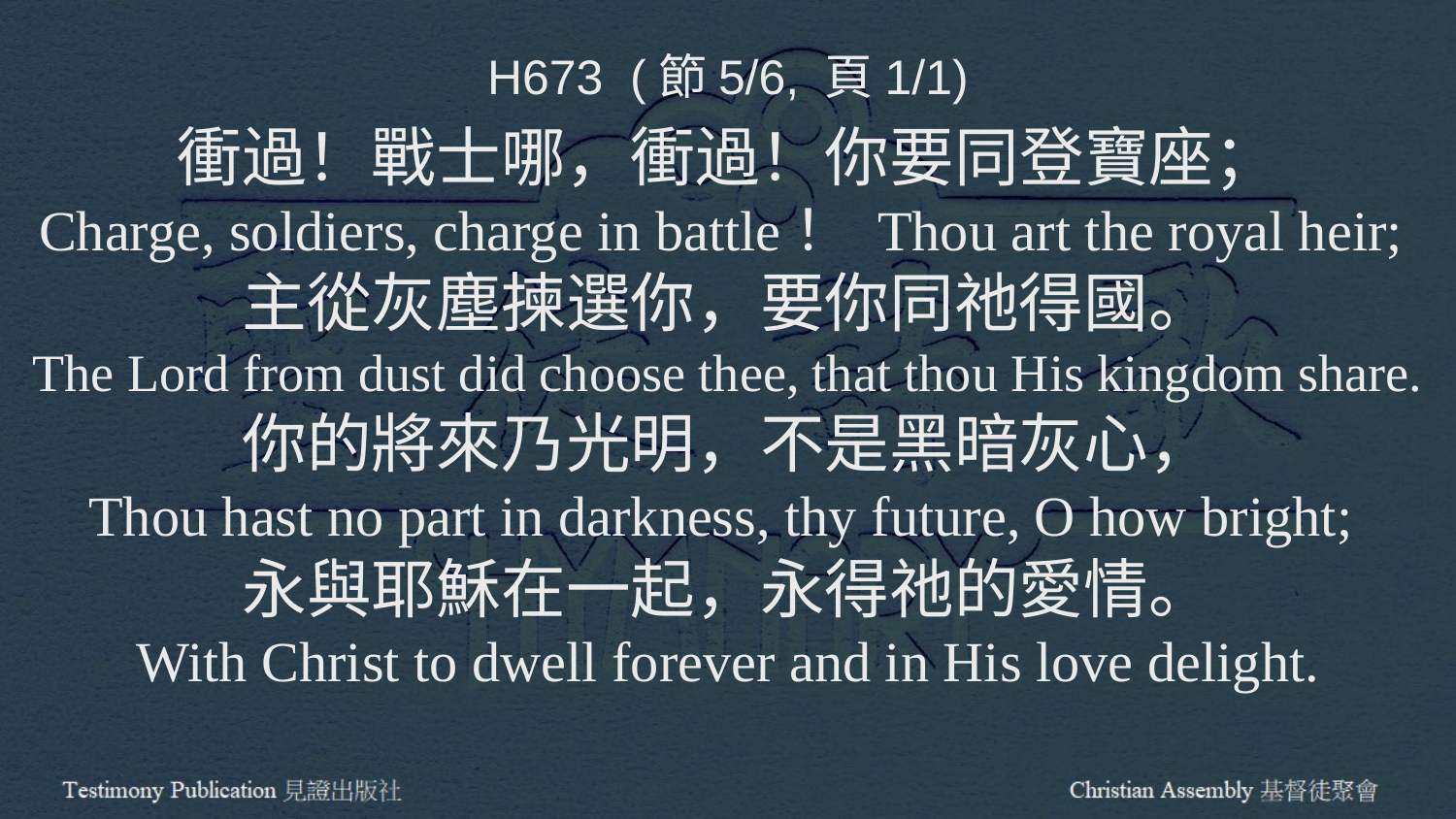

H673  (節5/6, 頁1/1)
衝過！戰士哪，衝過！你要同登寶座；
Charge, soldiers, charge in battle！ Thou art the royal heir;
主從灰塵揀選你，要你同祂得國。
The Lord from dust did choose thee, that thou His kingdom share.
你的將來乃光明，不是黑暗灰心，
Thou hast no part in darkness, thy future, O how bright;
永與耶穌在一起，永得祂的愛情。
With Christ to dwell forever and in His love delight.